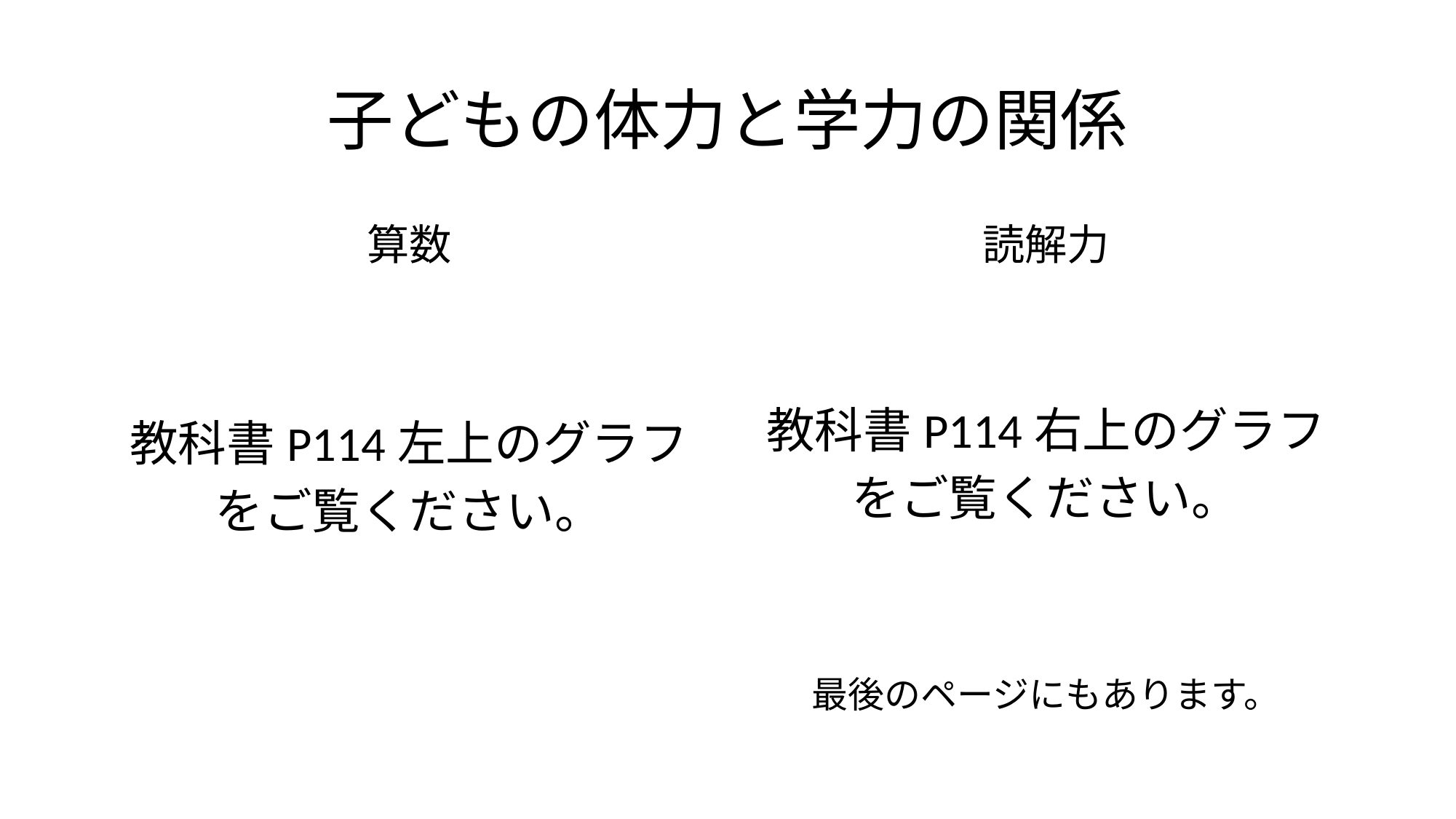

# 子どもの体力と学力の関係
算数

教科書P114左上のグラフ
をご覧ください。
読解力

教科書P114右上のグラフ
をご覧ください。

最後のページにもあります。